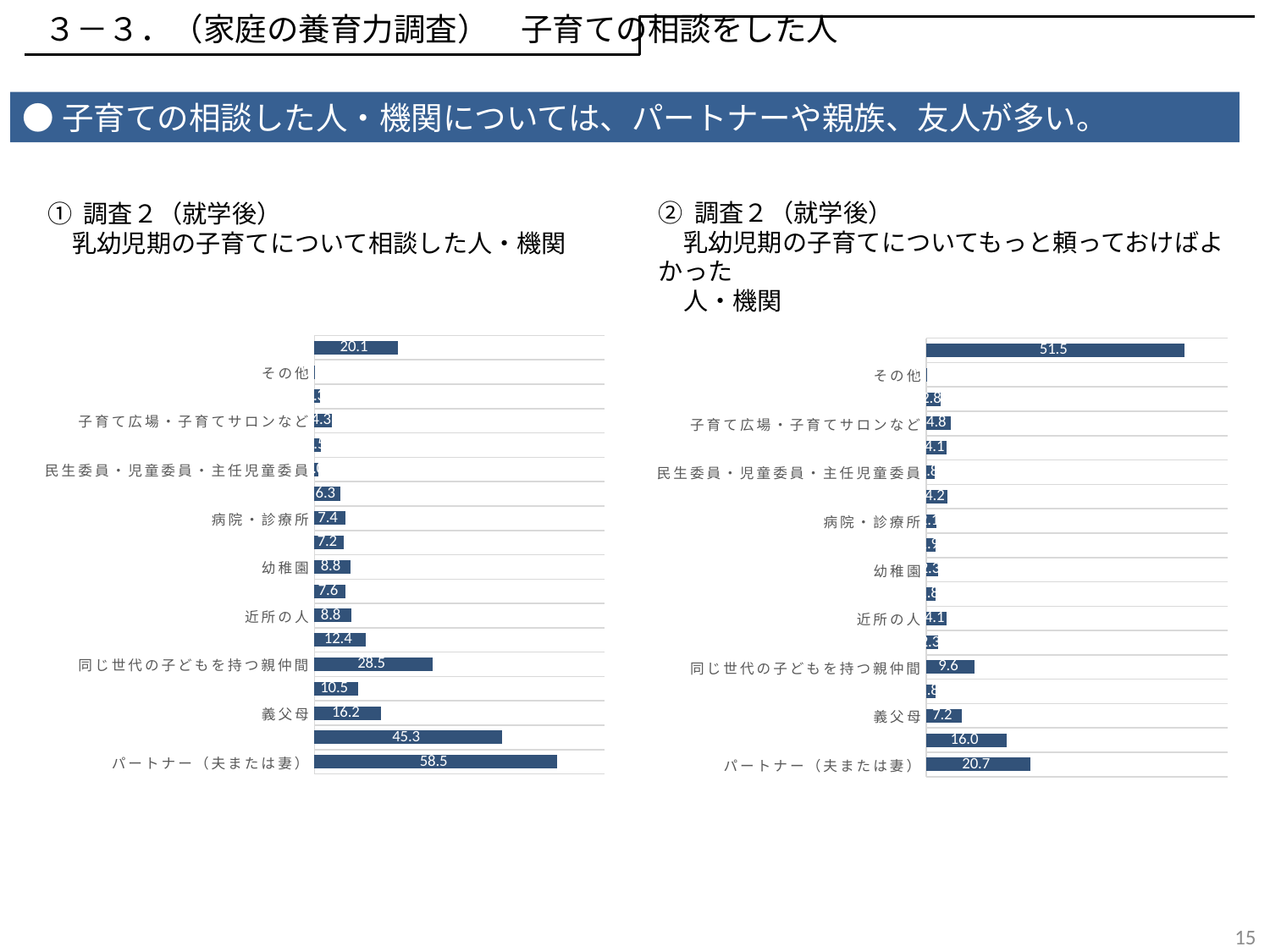

３－３．（家庭の養育力調査）　子育ての相談をした人

●子育ての相談した人・機関については、パートナーや親族、友人が多い。
② 調査２（就学後）
　乳幼児期の子育てについてもっと頼っておけばよかった
　人・機関
① 調査２（就学後）
　乳幼児期の子育てについて相談した人・機関

[unsupported chart]

[unsupported chart]

15